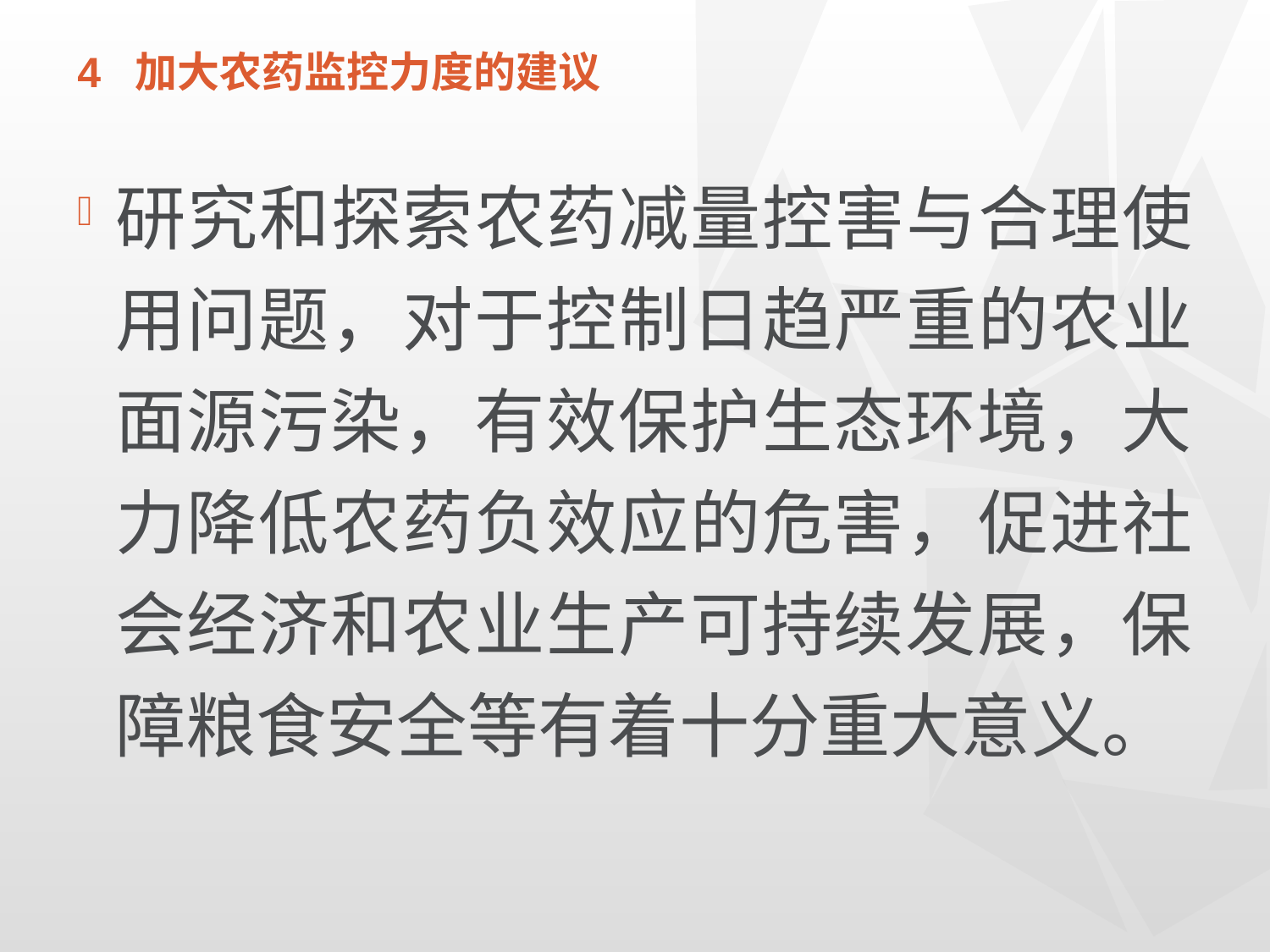

# 4  加大农药监控力度的建议
研究和探索农药减量控害与合理使用问题，对于控制日趋严重的农业面源污染，有效保护生态环境，大力降低农药负效应的危害，促进社会经济和农业生产可持续发展，保障粮食安全等有着十分重大意义。